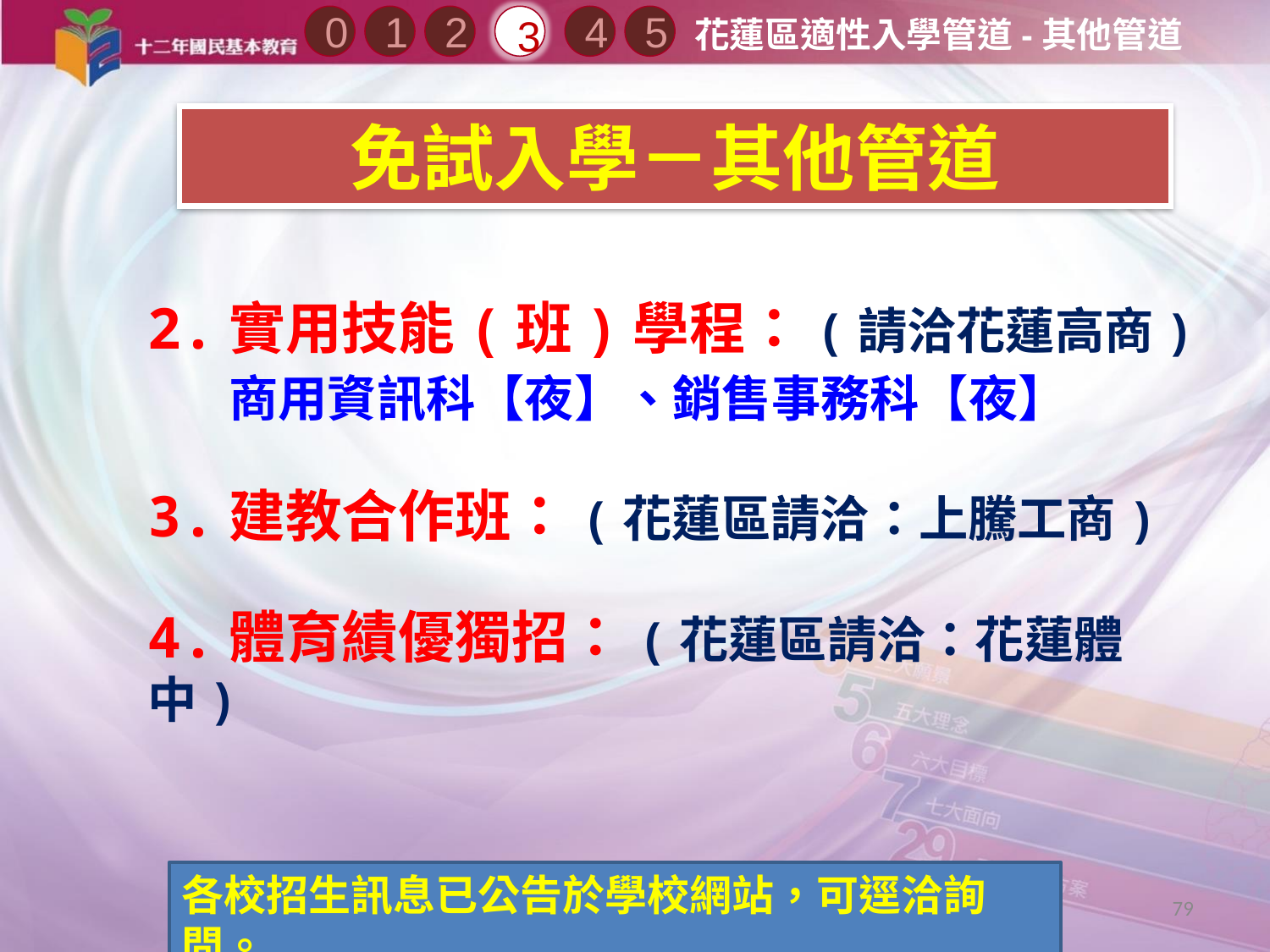

0
2
3
1
4
5
花蓮區適性入學管道-其他管道
# 免試入學－其他管道
2.實用技能(班)學程：(請洽花蓮高商)
  商用資訊科【夜】、銷售事務科【夜】
3.建教合作班：(花蓮區請洽：上騰工商)
4.體育績優獨招：(花蓮區請洽：花蓮體中)
各校招生訊息已公告於學校網站，可逕洽詢問。
79